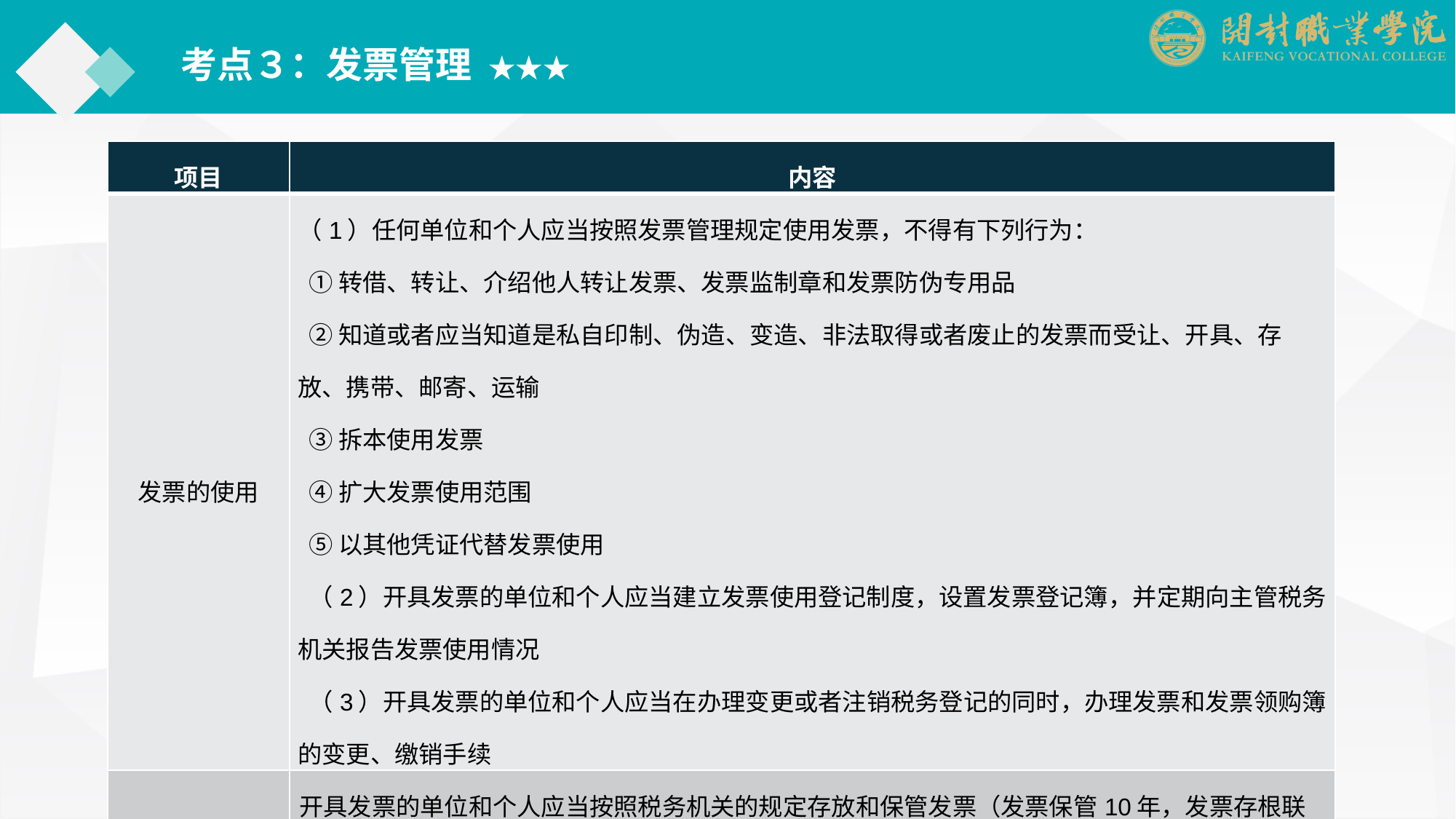

考点３：发票管理  ★★★
| 项目 | 内容 |
| --- | --- |
| 发票的使用 | （1）任何单位和个人应当按照发票管理规定使用发票，不得有下列行为： ① 转借、转让、介绍他人转让发票、发票监制章和发票防伪专用品 ② 知道或者应当知道是私自印制、伪造、变造、非法取得或者废止的发票而受让、开具、存放、携带、邮寄、运输 ③ 拆本使用发票 ④ 扩大发票使用范围 ⑤ 以其他凭证代替发票使用 （2）开具发票的单位和个人应当建立发票使用登记制度，设置发票登记簿，并定期向主管税务机关报告发票使用情况 （3）开具发票的单位和个人应当在办理变更或者注销税务登记的同时，办理发票和发票领购簿的变更、缴销手续 |
| 发票的保管 | 开具发票的单位和个人应当按照税务机关的规定存放和保管发票（发票保管10年，发票存根联和发票登记簿保管5年），不得擅自损毁。保存期满，报经税务机关查验后销毁 |